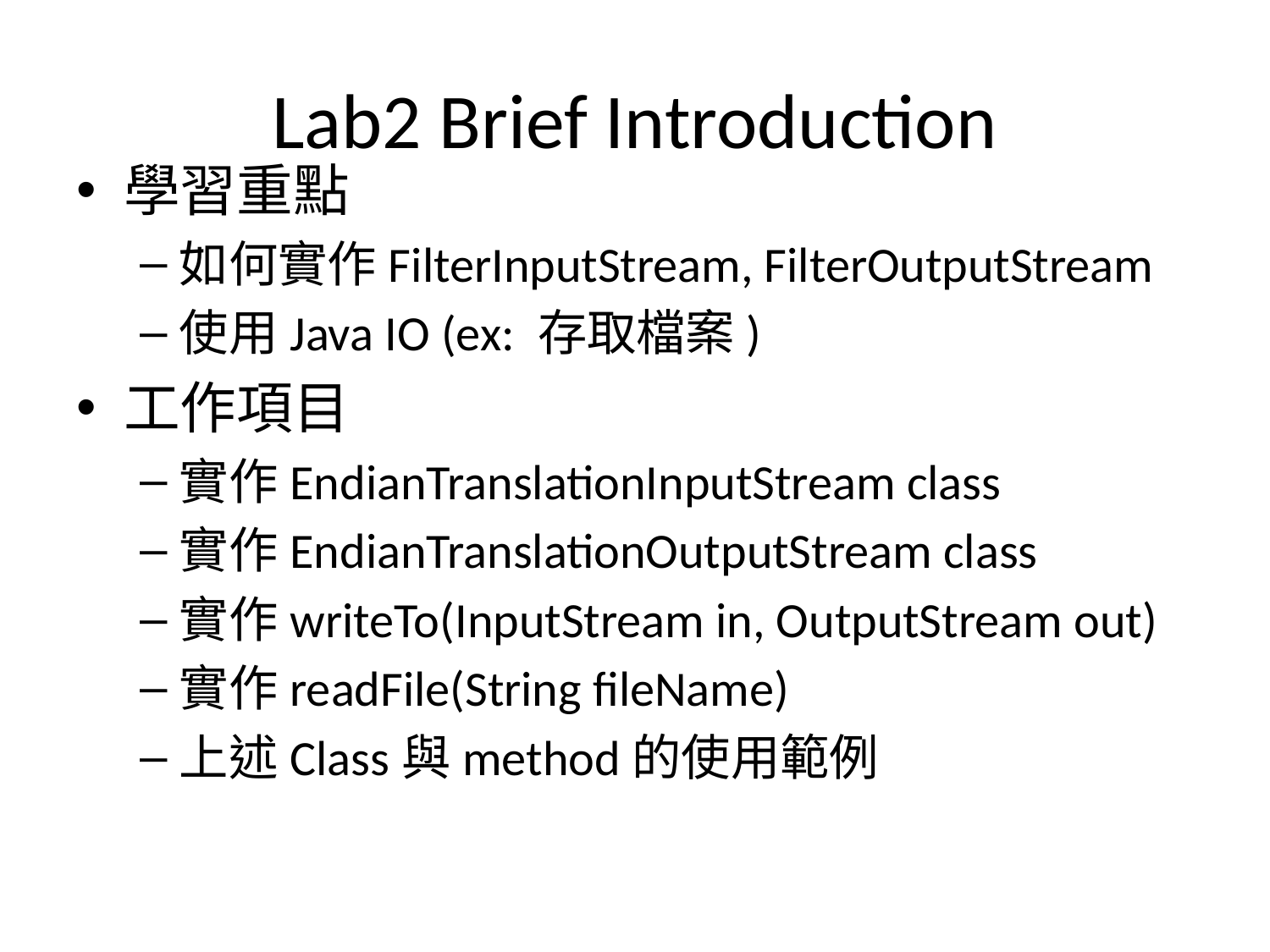

# Lab2 Brief Introduction
學習重點
如何實作FilterInputStream, FilterOutputStream
使用Java IO (ex: 存取檔案)
工作項目
實作EndianTranslationInputStream class
實作EndianTranslationOutputStream class
實作writeTo(InputStream in, OutputStream out)
實作readFile(String fileName)
上述Class與method的使用範例